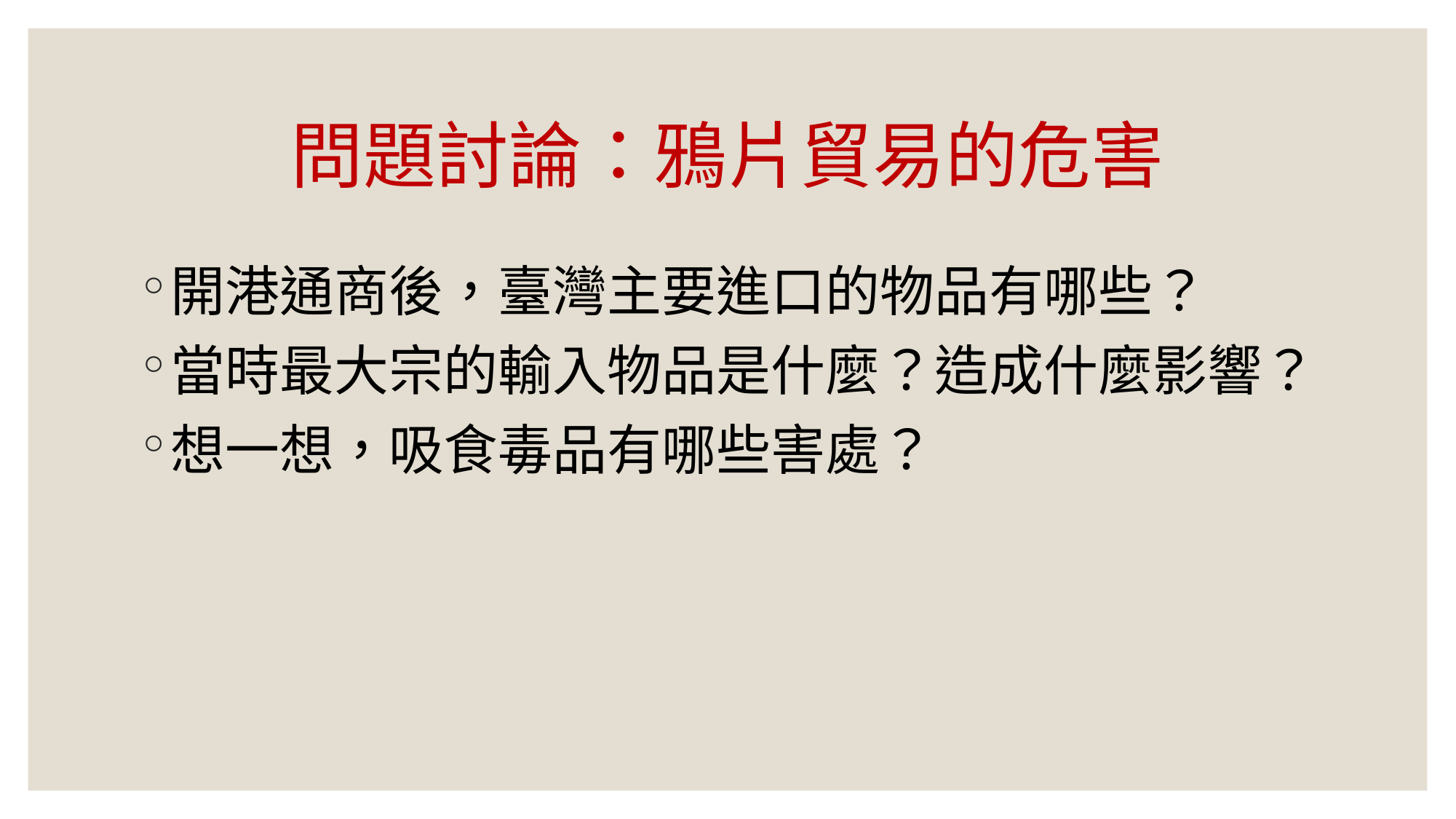

# 問題討論：鴉片貿易的危害
開港通商後，臺灣主要進口的物品有哪些？
當時最大宗的輸入物品是什麼？造成什麼影響？
想一想，吸食毒品有哪些害處？